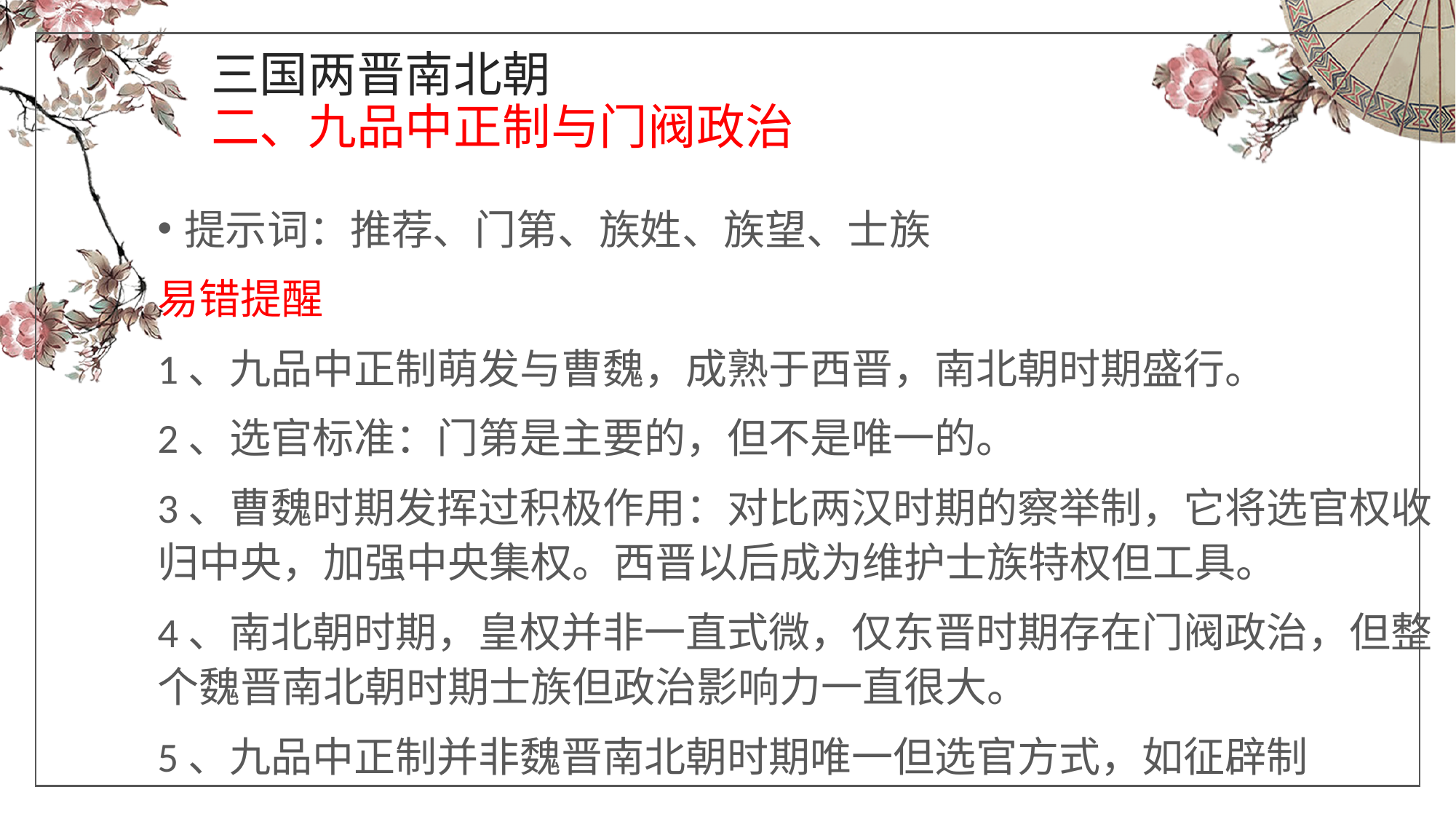

三国两晋南北朝
二、九品中正制与门阀政治
提示词：推荐、门第、族姓、族望、士族
易错提醒
1、九品中正制萌发与曹魏，成熟于西晋，南北朝时期盛行。
2、选官标准：门第是主要的，但不是唯一的。
3、曹魏时期发挥过积极作用：对比两汉时期的察举制，它将选官权收归中央，加强中央集权。西晋以后成为维护士族特权但工具。
4、南北朝时期，皇权并非一直式微，仅东晋时期存在门阀政治，但整个魏晋南北朝时期士族但政治影响力一直很大。
5、九品中正制并非魏晋南北朝时期唯一但选官方式，如征辟制